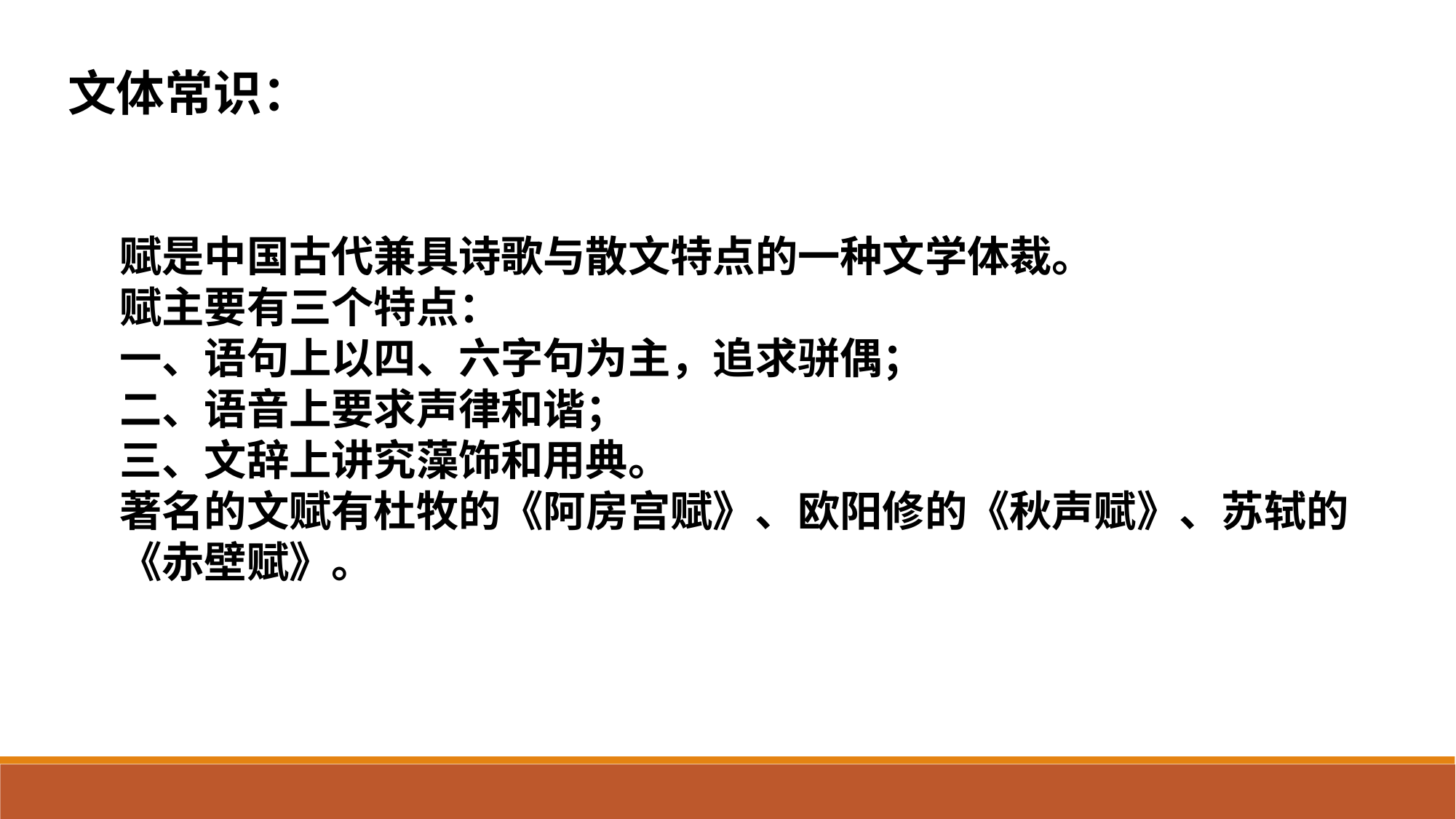

文体常识：
赋是中国古代兼具诗歌与散文特点的一种文学体裁。
赋主要有三个特点：
一、语句上以四、六字句为主，追求骈偶；
二、语音上要求声律和谐；
三、文辞上讲究藻饰和用典。
著名的文赋有杜牧的《阿房宫赋》、欧阳修的《秋声赋》、苏轼的《赤壁赋》。